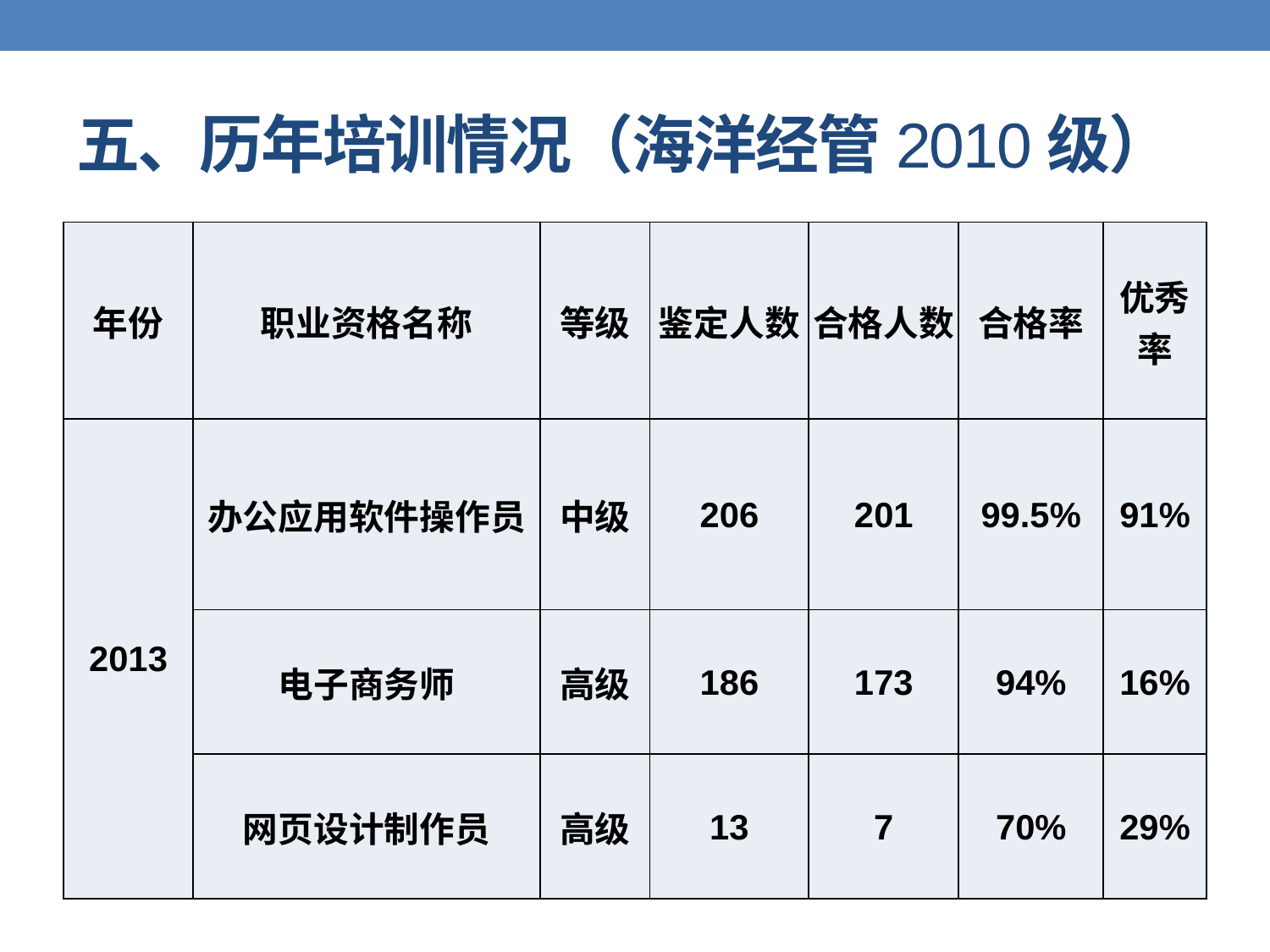

# 五、历年培训情况（海洋经管2010级）
| 年份 | 职业资格名称 | 等级 | 鉴定人数 | 合格人数 | 合格率 | 优秀率 |
| --- | --- | --- | --- | --- | --- | --- |
| 2013 | 办公应用软件操作员 | 中级 | 206 | 201 | 99.5% | 91% |
|  | 电子商务师 | 高级 | 186 | 173 | 94% | 16% |
|  | 网页设计制作员 | 高级 | 13 | 7 | 70% | 29% |